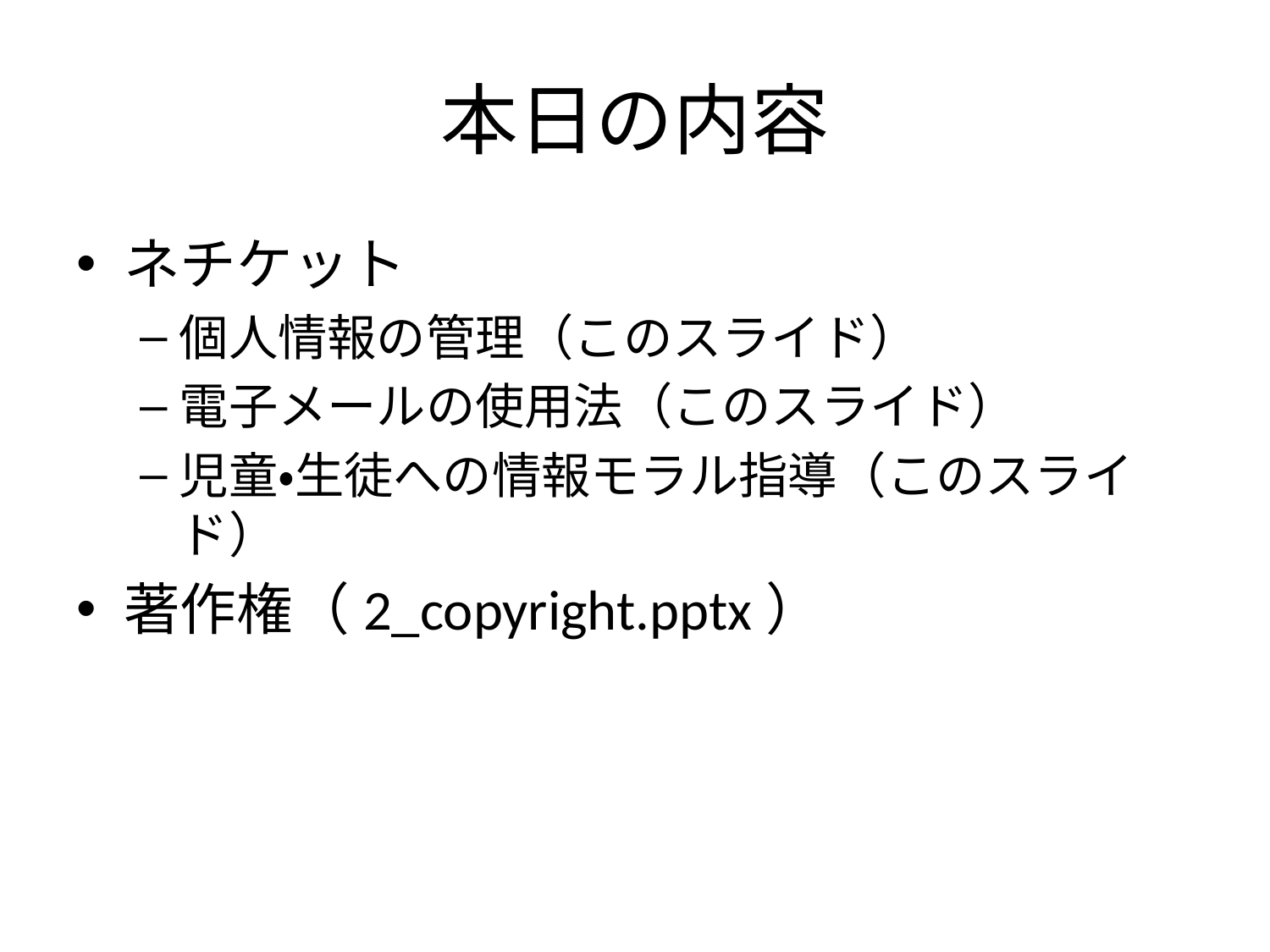

# 本日の内容
ネチケット
個人情報の管理（このスライド）
電子メールの使用法（このスライド）
児童・生徒への情報モラル指導（このスライド）
著作権（2_copyright.pptx）